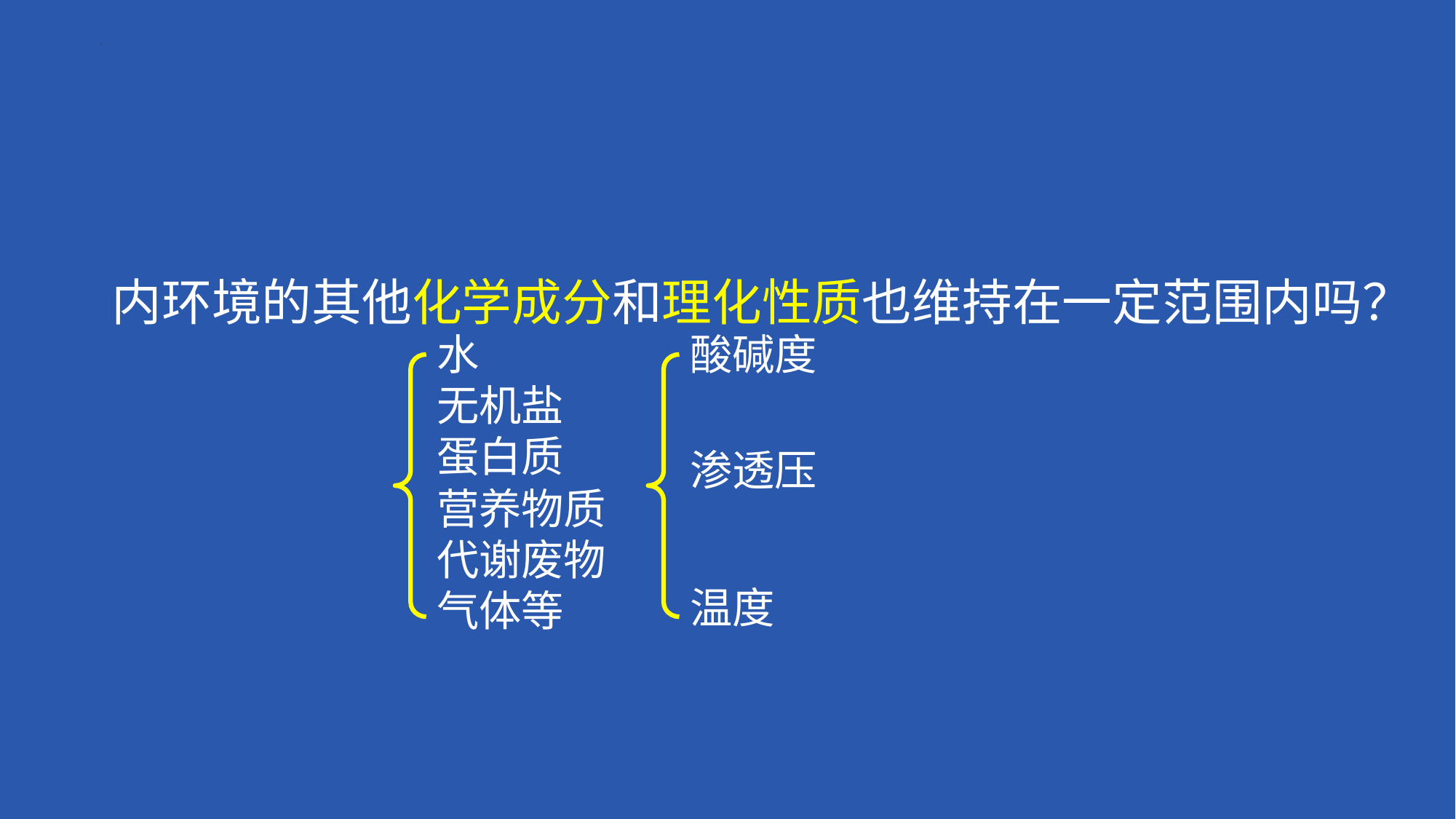

内环境的其他化学成分和理化性质也维持在一定范围内吗？
水
无机盐
蛋白质
营养物质
代谢废物
气体等
酸碱度

渗透压
温度